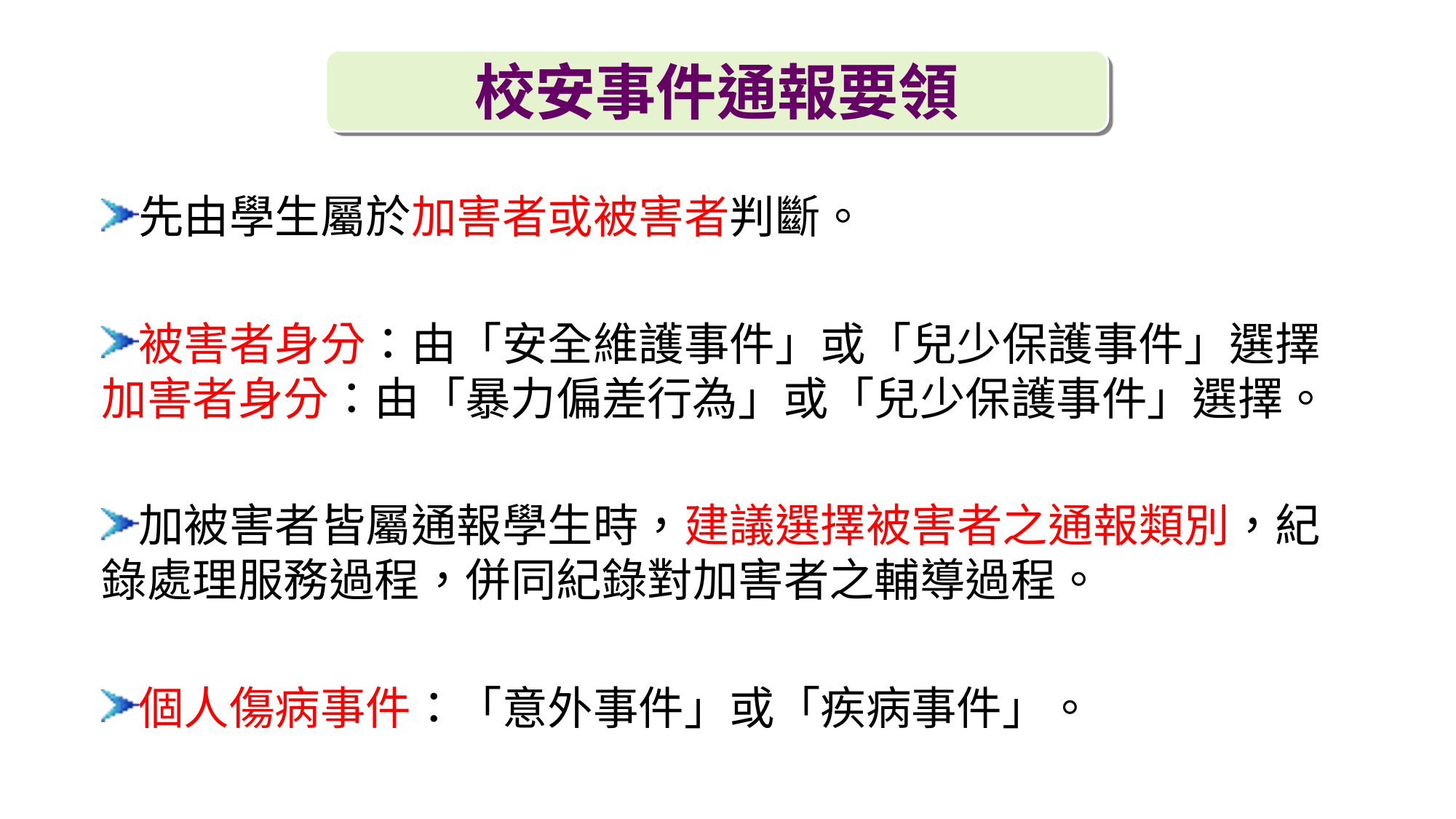

校安事件通報要領
先由學生屬於加害者或被害者判斷。
被害者身分：由「安全維護事件」或「兒少保護事件」選擇  加害者身分：由「暴力偏差行為」或「兒少保護事件」選擇。
加被害者皆屬通報學生時，建議選擇被害者之通報類別，紀錄處理服務過程，併同紀錄對加害者之輔導過程。
個人傷病事件：「意外事件」或「疾病事件」。